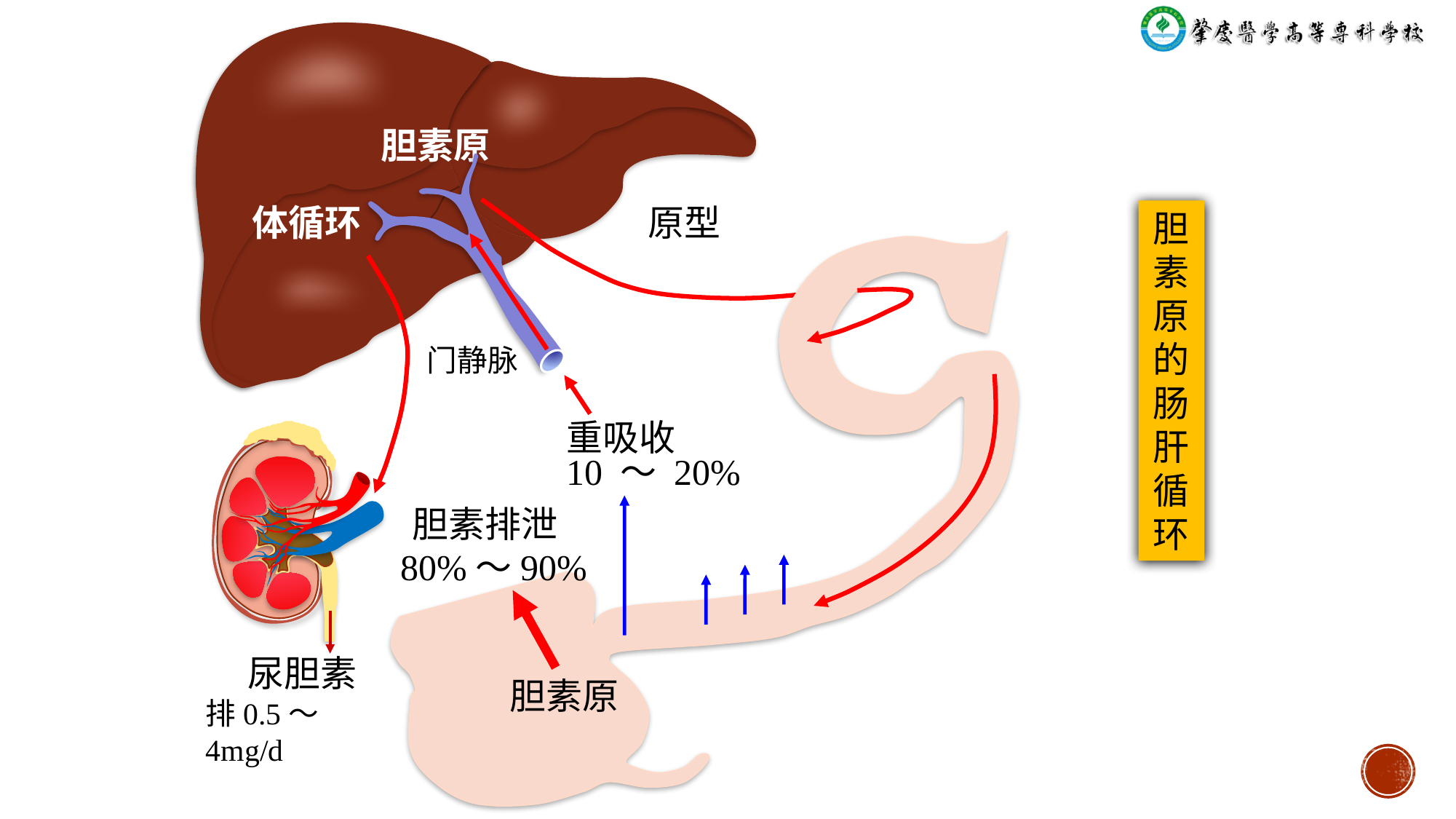

胆素原

体循环
原型

胆素原的肠肝循环

门静脉

重吸收
10 ～ 20%

胆素排泄
80%～90%

尿胆素
排0.5～4mg/d
胆素原